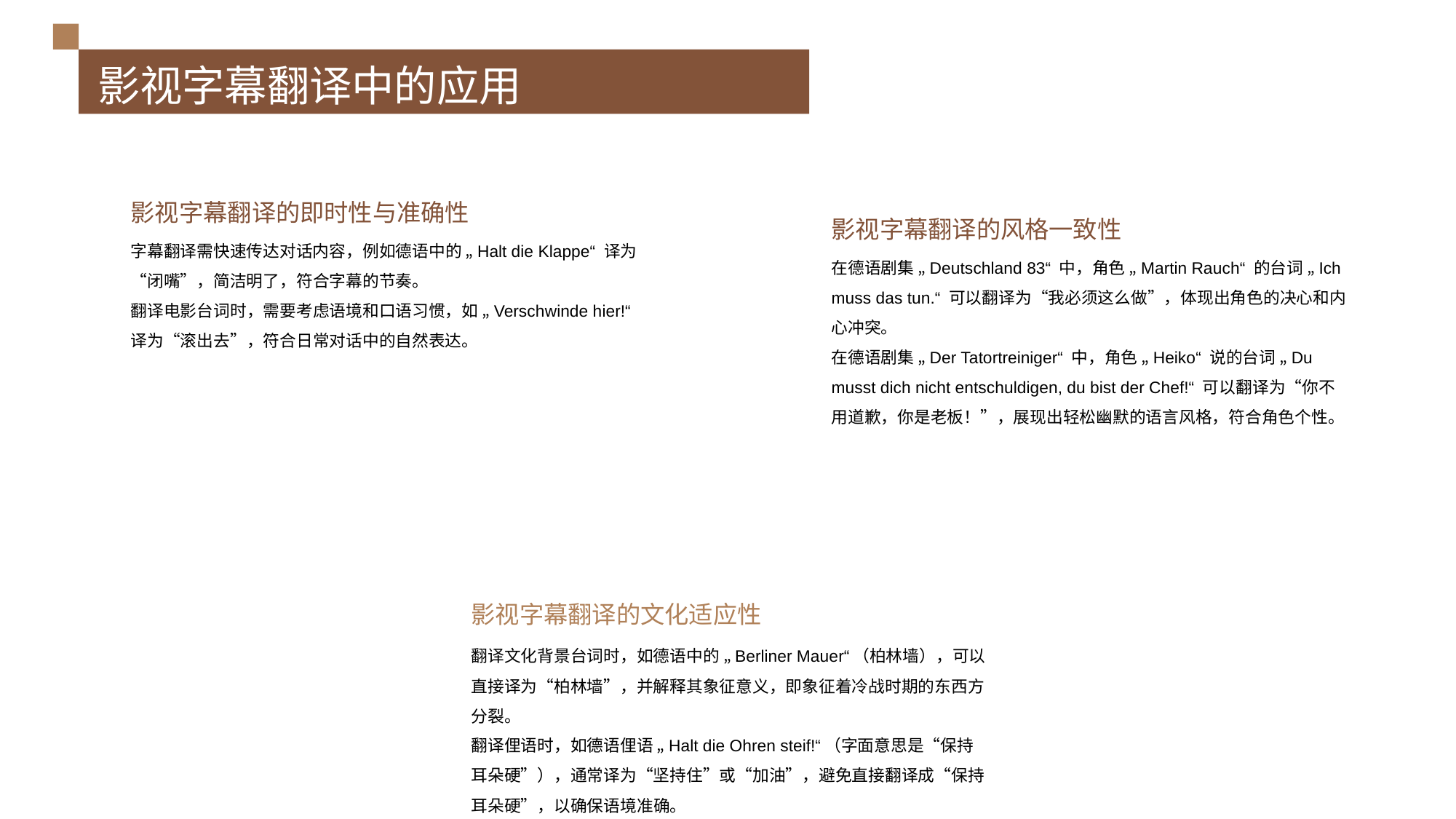

影视字幕翻译中的应用
影视字幕翻译的即时性与准确性
影视字幕翻译的风格一致性
字幕翻译需快速传达对话内容，例如德语中的 „Halt die Klappe“ 译为“闭嘴”，简洁明了，符合字幕的节奏。
翻译电影台词时，需要考虑语境和口语习惯，如 „Verschwinde hier!“ 译为“滚出去”，符合日常对话中的自然表达。
在德语剧集 „Deutschland 83“ 中，角色 „Martin Rauch“ 的台词 „Ich muss das tun.“ 可以翻译为“我必须这么做”，体现出角色的决心和内心冲突。
在德语剧集 „Der Tatortreiniger“ 中，角色 „Heiko“ 说的台词 „Du musst dich nicht entschuldigen, du bist der Chef!“ 可以翻译为“你不用道歉，你是老板！”，展现出轻松幽默的语言风格，符合角色个性。
影视字幕翻译的文化适应性
翻译文化背景台词时，如德语中的 „Berliner Mauer“（柏林墙），可以直接译为“柏林墙”，并解释其象征意义，即象征着冷战时期的东西方分裂。
翻译俚语时，如德语俚语 „Halt die Ohren steif!“（字面意思是“保持耳朵硬”），通常译为“坚持住”或“加油”，避免直接翻译成“保持耳朵硬”，以确保语境准确。